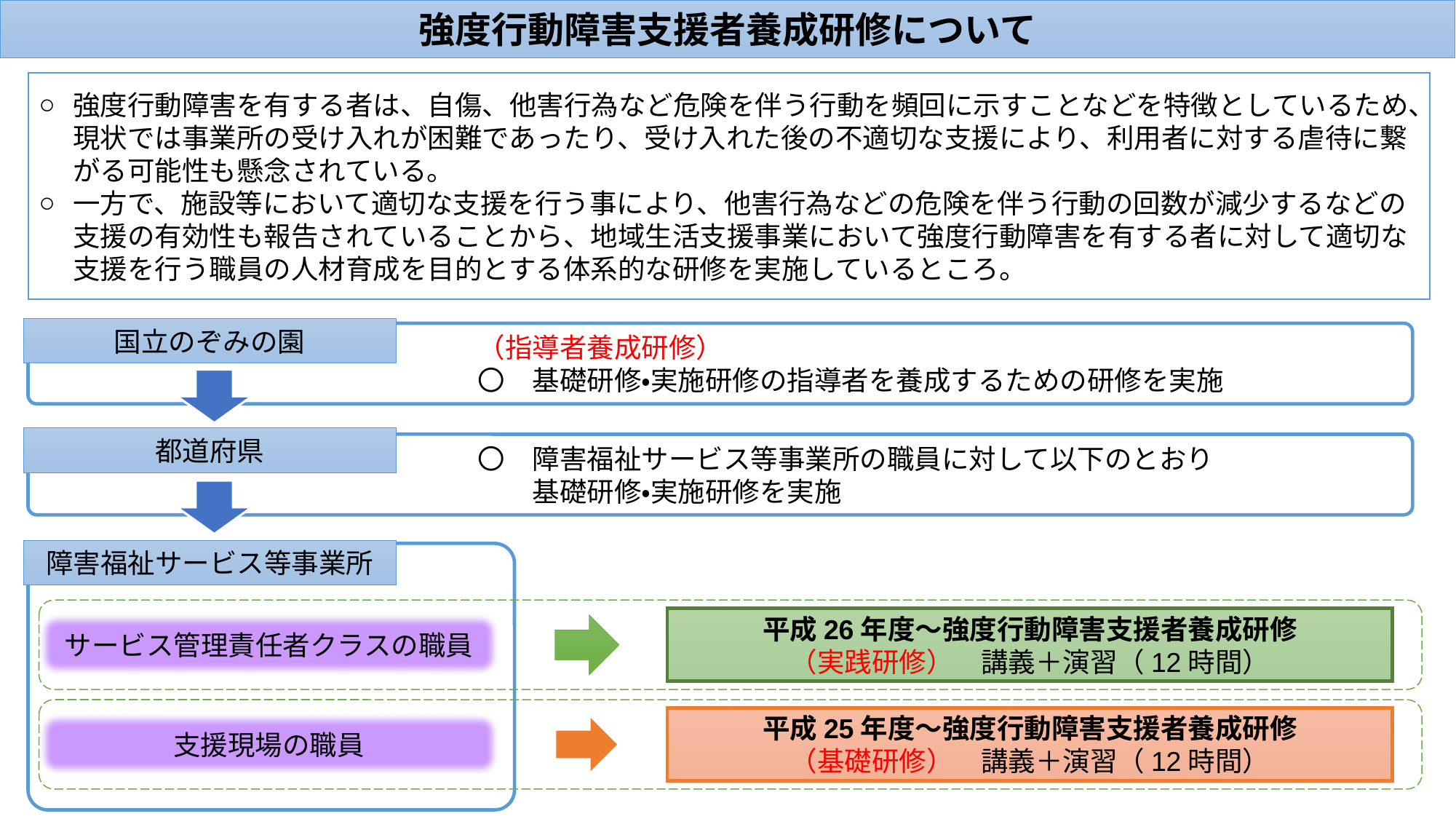

強度行動障害支援者養成研修について
強度行動障害を有する者は、自傷、他害行為など危険を伴う行動を頻回に示すことなどを特徴としているため、現状では事業所の受け入れが困難であったり、受け入れた後の不適切な支援により、利用者に対する虐待に繋がる可能性も懸念されている。
一方で、施設等において適切な支援を行う事により、他害行為などの危険を伴う行動の回数が減少するなどの支援の有効性も報告されていることから、地域生活支援事業において強度行動障害を有する者に対して適切な支援を行う職員の人材育成を目的とする体系的な研修を実施しているところ。
国立のぞみの園
（指導者養成研修）
〇　基礎研修・実施研修の指導者を養成するための研修を実施

都道府県
〇　障害福祉サービス等事業所の職員に対して以下のとおり
　　基礎研修・実施研修を実施

障害福祉サービス等事業所

平成26年度～強度行動障害支援者養成研修
（実践研修）　講義＋演習（12時間）
サービス管理責任者クラスの職員

平成25年度～強度行動障害支援者養成研修
（基礎研修）　講義＋演習（12時間）
支援現場の職員